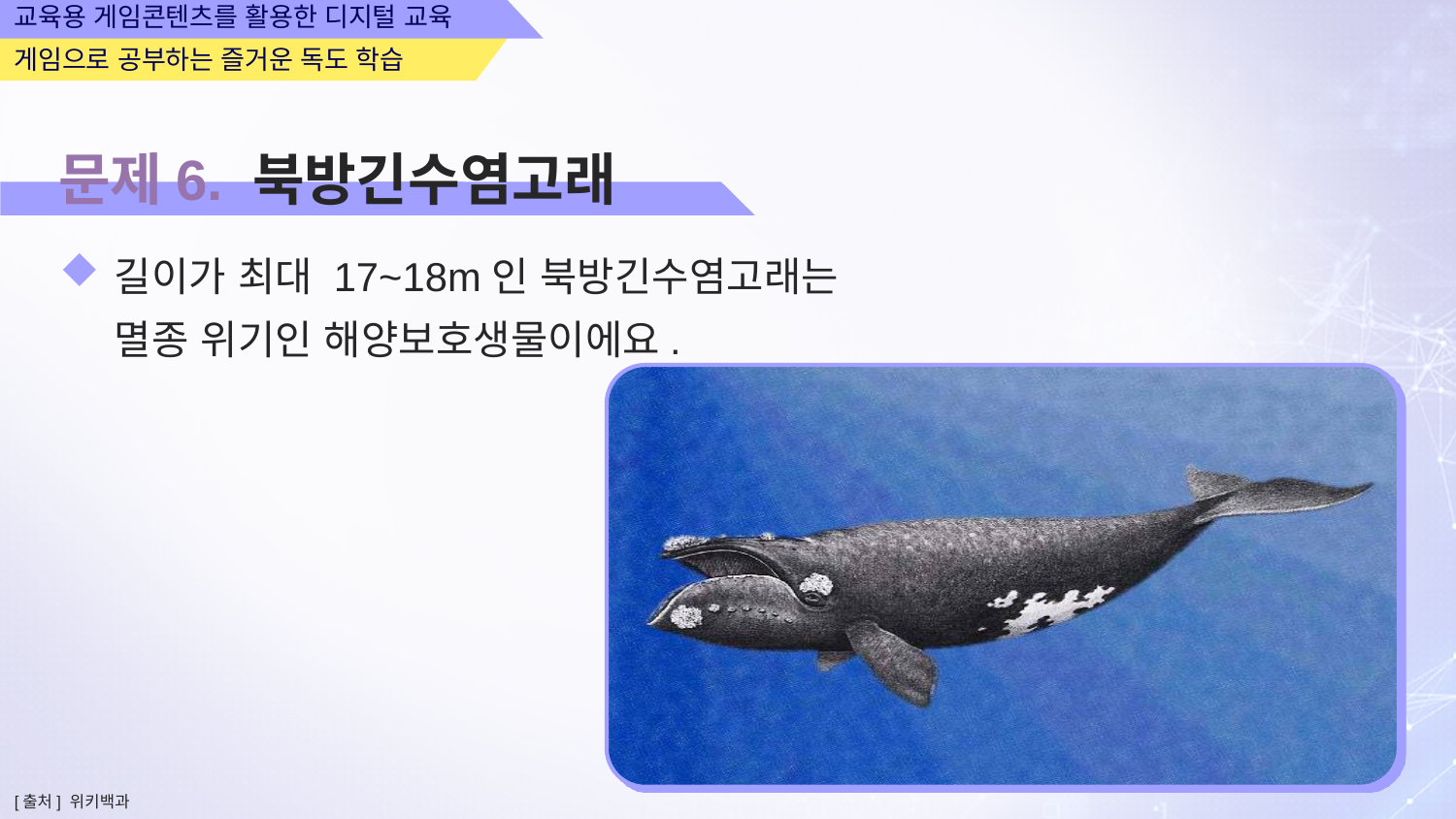

문제6. 북방긴수염고래

길이가 최대 17~18m인 북방긴수염고래는
멸종 위기인 해양보호생물이에요.

[출처] 위키백과